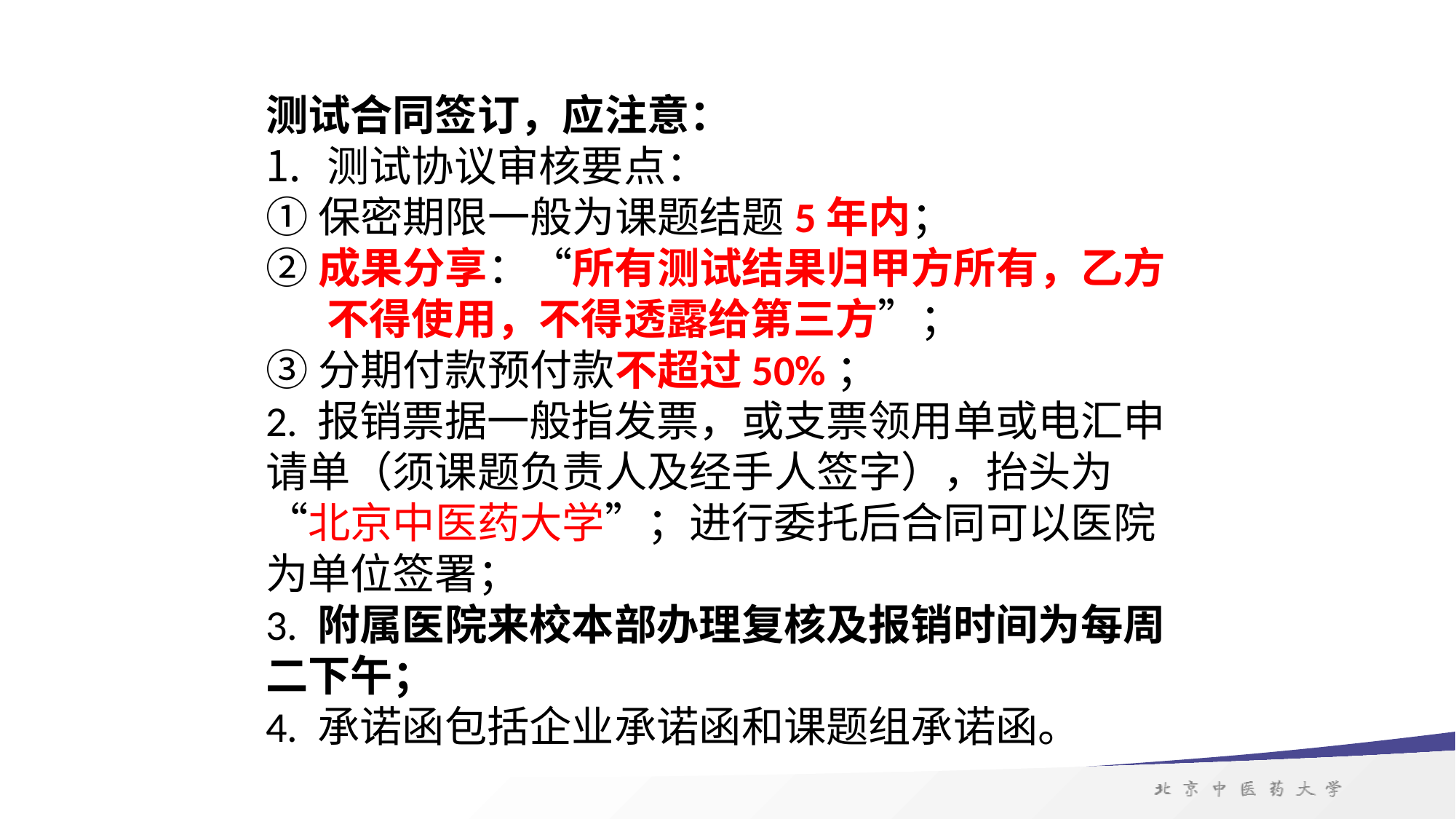

测试合同签订，应注意：
测试协议审核要点：
①保密期限一般为课题结题5年内；
②成果分享：“所有测试结果归甲方所有，乙方不得使用，不得透露给第三方”；
③分期付款预付款不超过50%；
2. 报销票据一般指发票，或支票领用单或电汇申请单（须课题负责人及经手人签字），抬头为“北京中医药大学”；进行委托后合同可以医院为单位签署；
3. 附属医院来校本部办理复核及报销时间为每周二下午；
4. 承诺函包括企业承诺函和课题组承诺函。